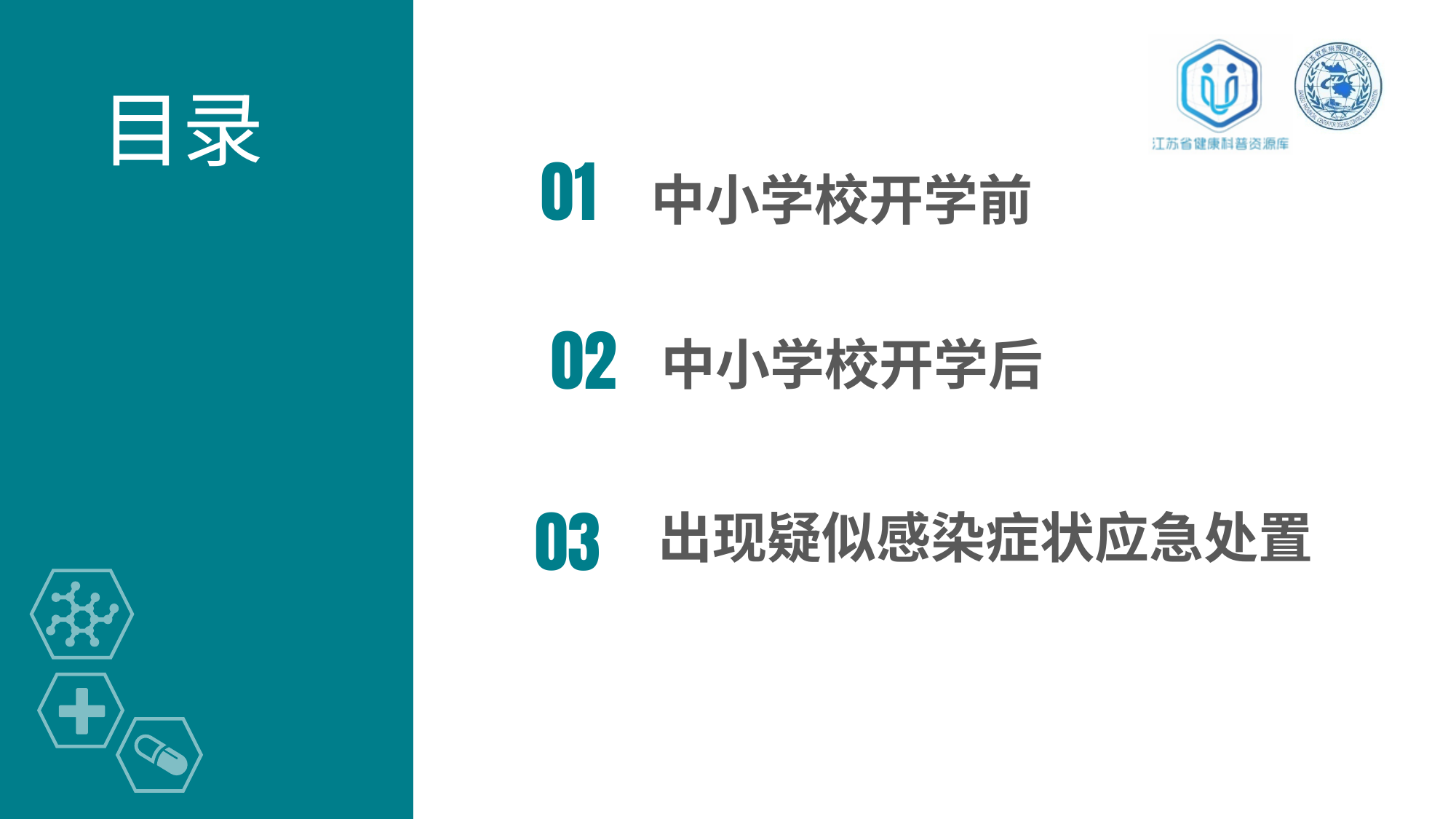

目录
01
中小学校开学前
02
中小学校开学后
03

出现疑似感染症状应急处置